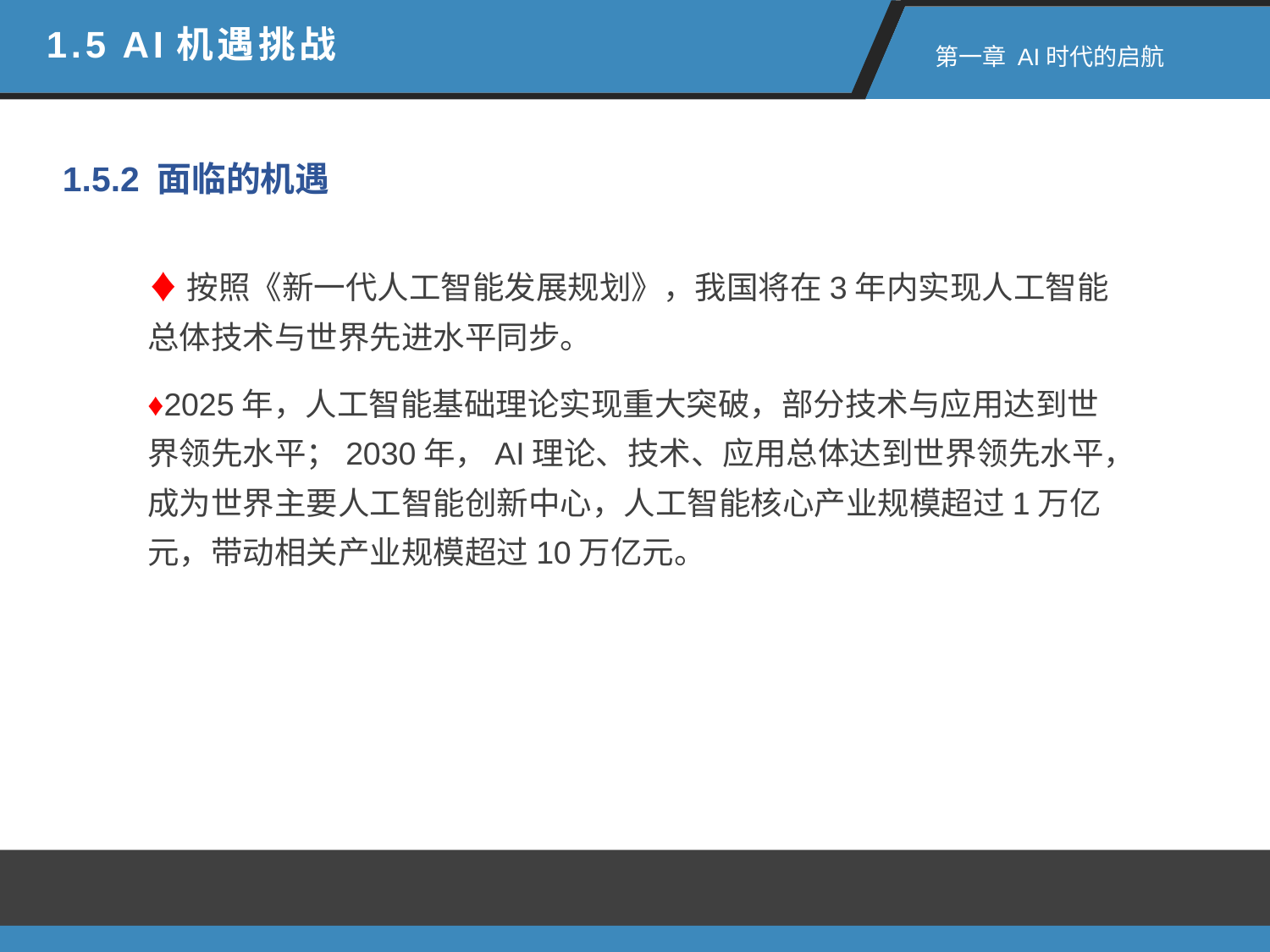

1.5 AI机遇挑战
  第一章 AI时代的启航
1.5.2 面临的机遇
♦按照《新一代人工智能发展规划》，我国将在3年内实现人工智能总体技术与世界先进水平同步。
♦2025年，人工智能基础理论实现重大突破，部分技术与应用达到世界领先水平；2030年，AI理论、技术、应用总体达到世界领先水平，成为世界主要人工智能创新中心，人工智能核心产业规模超过1万亿元，带动相关产业规模超过10万亿元。